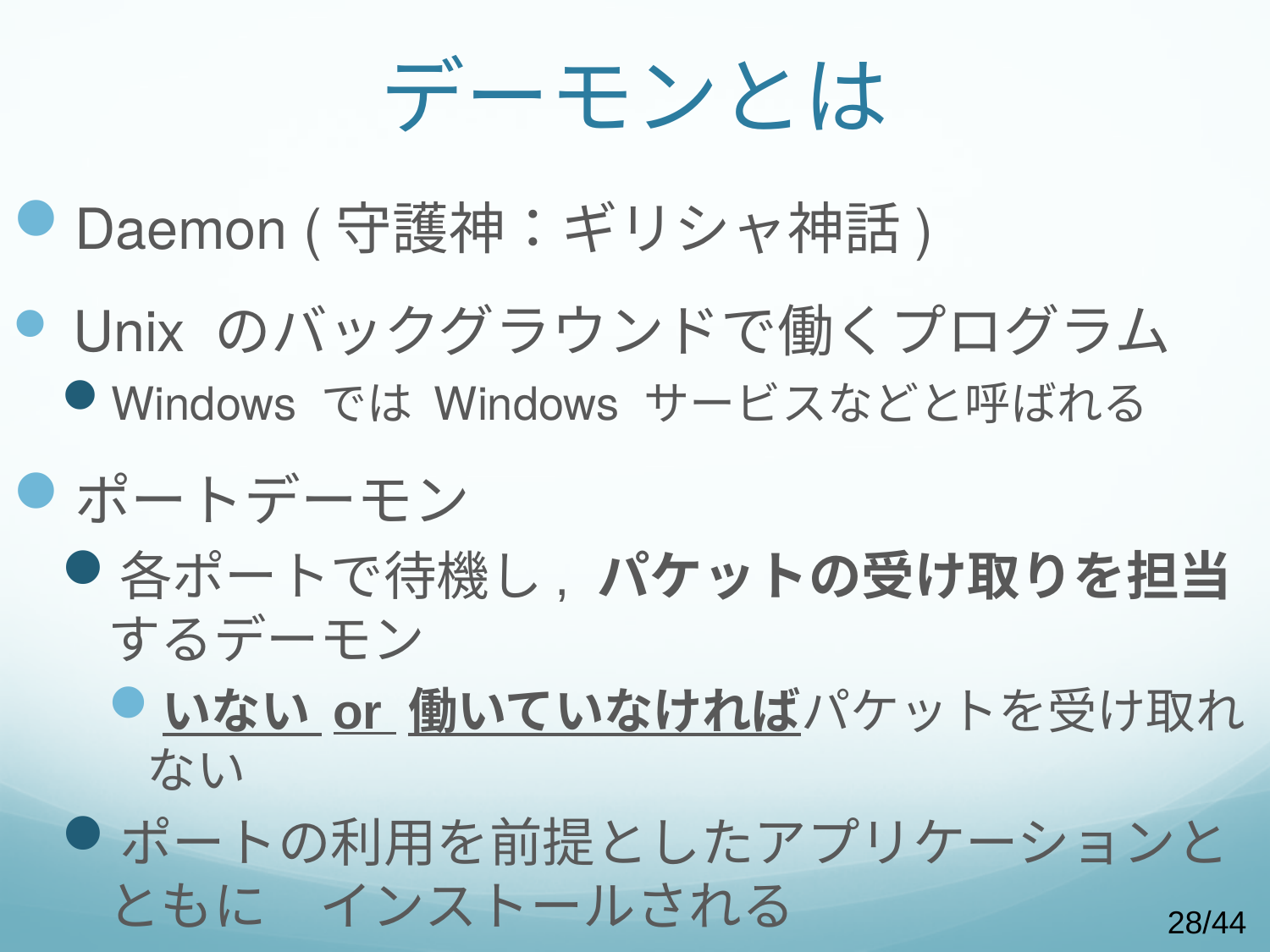

# デーモンとは
Daemon (守護神：ギリシャ神話)
 Unix のバックグラウンドで働くプログラム
Windows では Windows サービスなどと呼ばれる
ポートデーモン
各ポートで待機し, パケットの受け取りを担当するデーモン
いない or 働いていなければパケットを受け取れない
ポートの利用を前提としたアプリケーションとともに　インストールされる